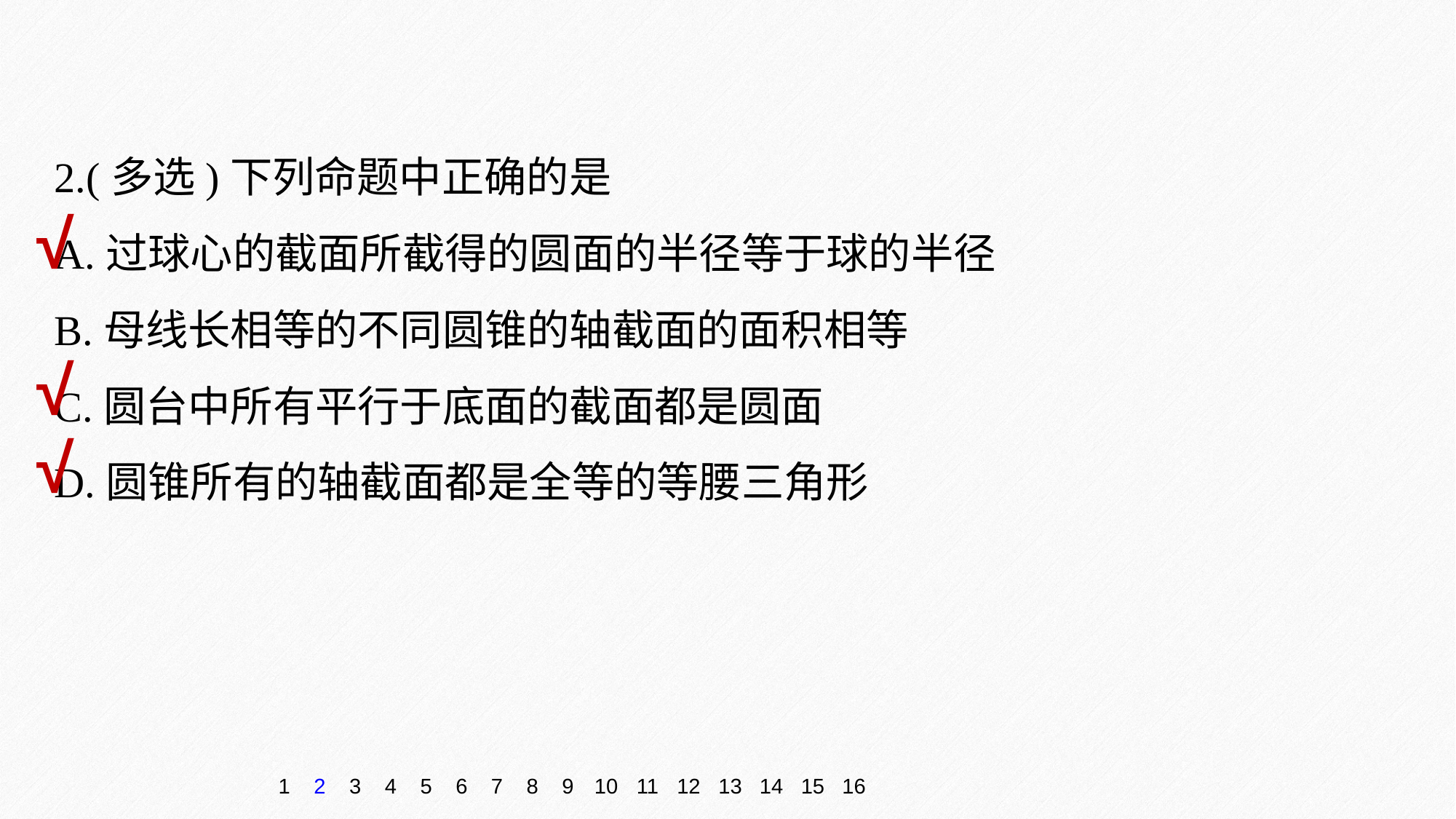

2.(多选)下列命题中正确的是
A.过球心的截面所截得的圆面的半径等于球的半径
B.母线长相等的不同圆锥的轴截面的面积相等
C.圆台中所有平行于底面的截面都是圆面
D.圆锥所有的轴截面都是全等的等腰三角形
√
√
√
1
2
3
4
5
6
7
8
9
10
11
12
13
14
15
16